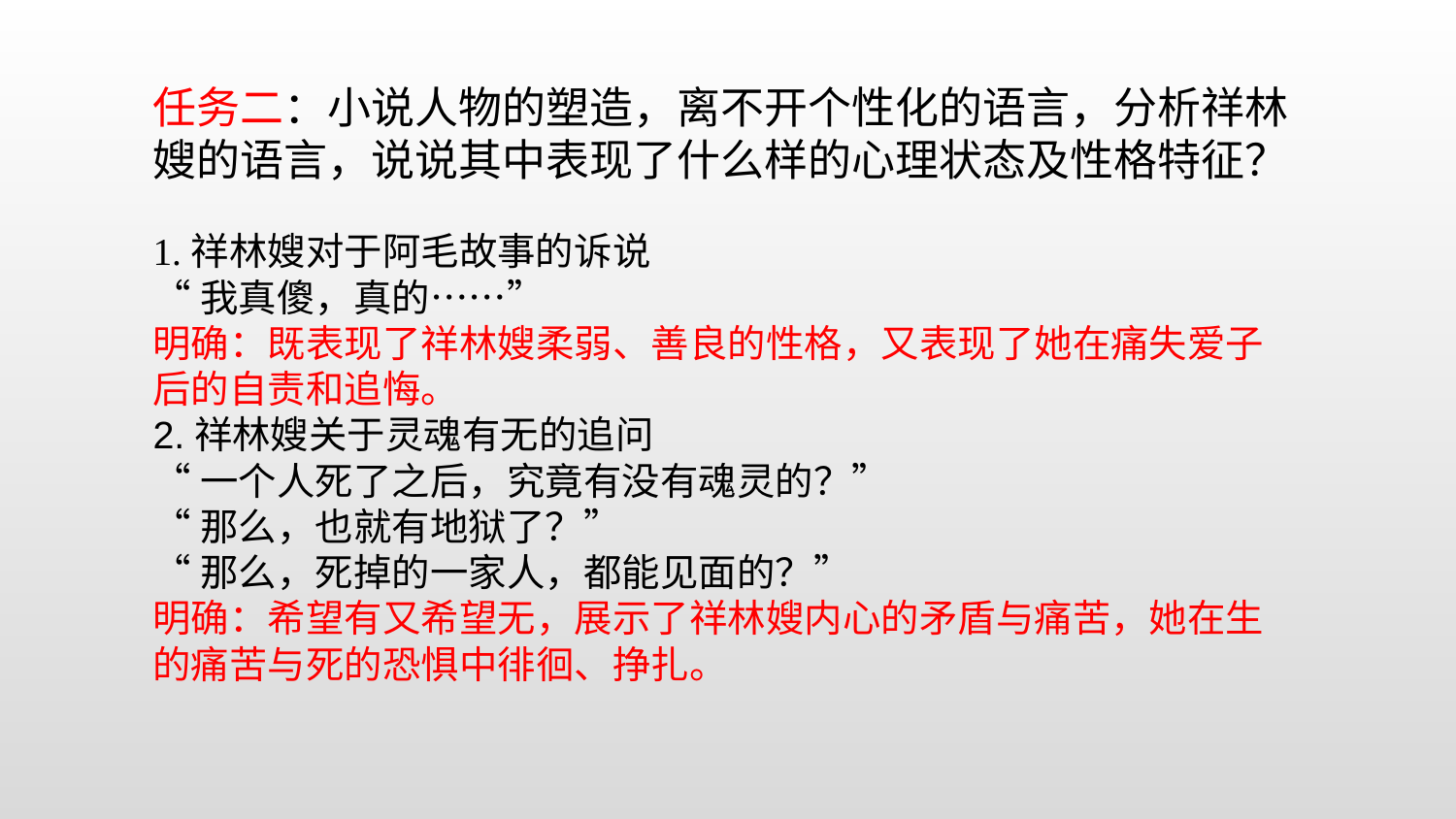

任务二：小说人物的塑造，离不开个性化的语言，分析祥林嫂的语言，说说其中表现了什么样的心理状态及性格特征？
1.祥林嫂对于阿毛故事的诉说
“我真傻，真的……”
明确：既表现了祥林嫂柔弱、善良的性格，又表现了她在痛失爱子后的自责和追悔。
2.祥林嫂关于灵魂有无的追问
“一个人死了之后，究竟有没有魂灵的？”
“那么，也就有地狱了？”
“那么，死掉的一家人，都能见面的？”
明确：希望有又希望无，展示了祥林嫂内心的矛盾与痛苦，她在生的痛苦与死的恐惧中徘徊、挣扎。